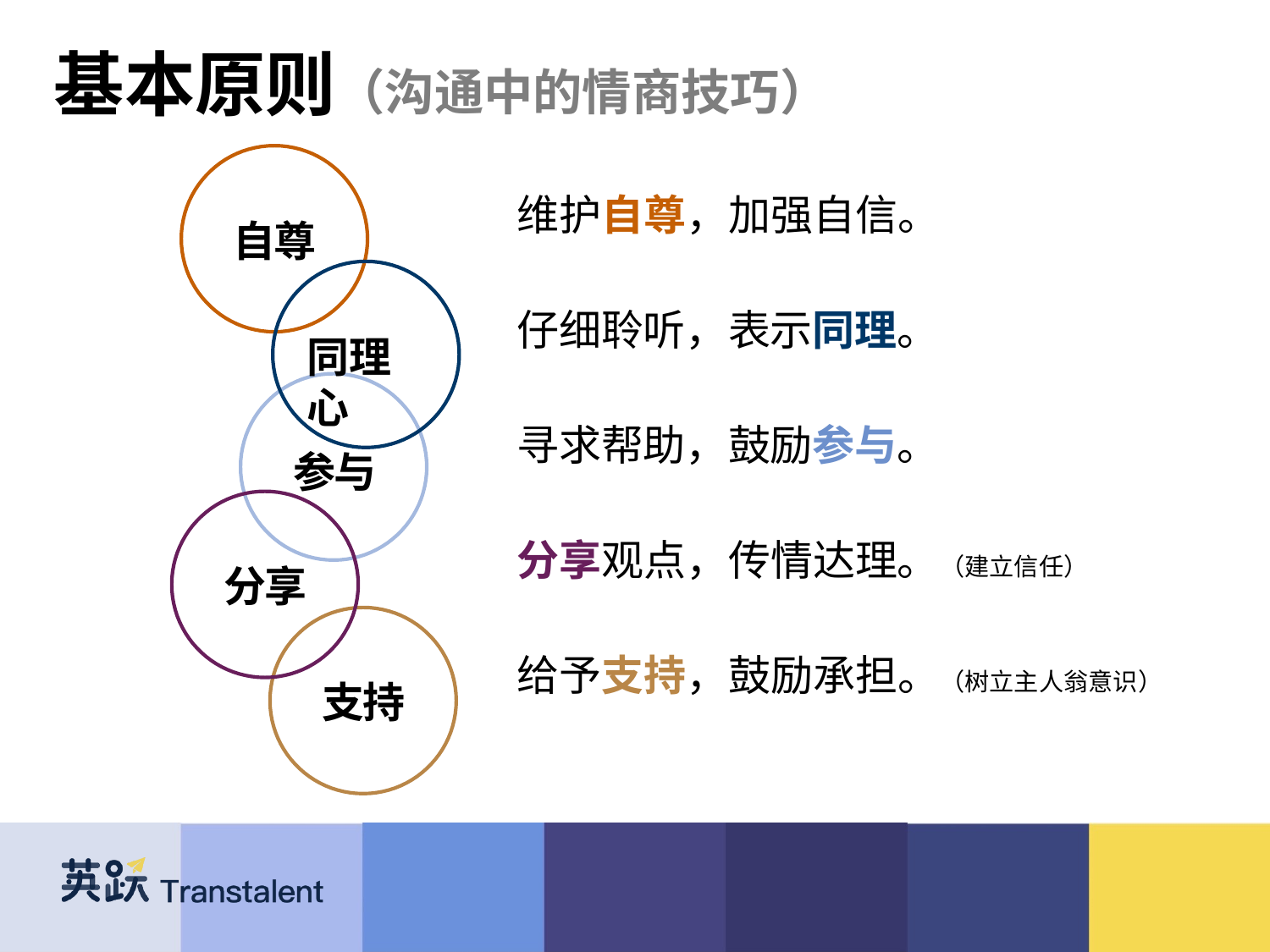

# 基本原则（沟通中的情商技巧）

维护自尊，加强自信。
自尊

仔细聆听，表示同理。
同理心

寻求帮助，鼓励参与。
参与

分享观点，传情达理。（建立信任）
分享

给予支持，鼓励承担。（树立主人翁意识）
支持